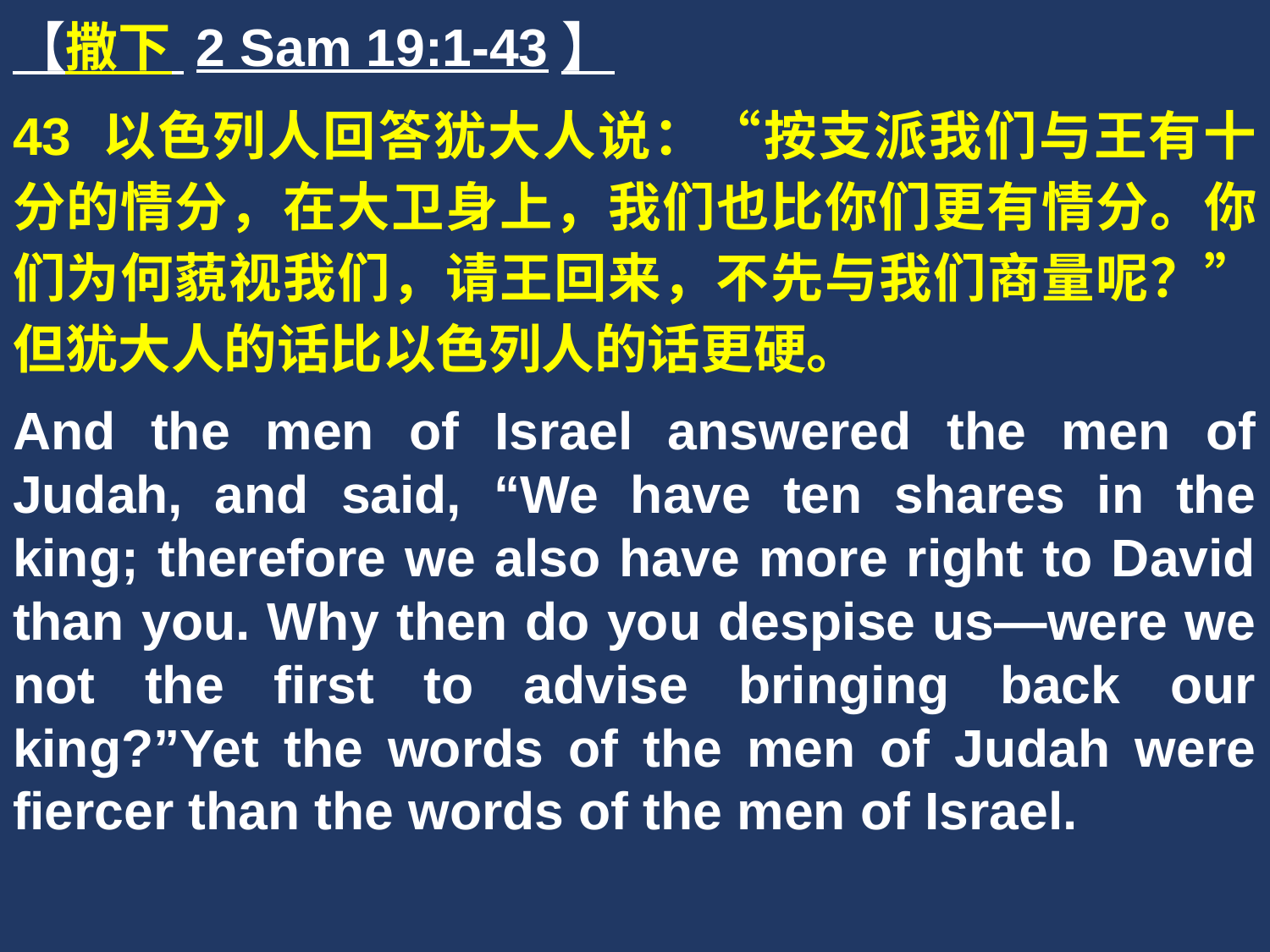

【撒下 2 Sam 19:1-43】
43 以色列人回答犹大人说：“按支派我们与王有十分的情分，在大卫身上，我们也比你们更有情分。你们为何藐视我们，请王回来，不先与我们商量呢？”但犹大人的话比以色列人的话更硬。
And the men of Israel answered the men of Judah, and said, “We have ten shares in the king; therefore we also have more right to David than you. Why then do you despise us—were we not the first to advise bringing back our king?”Yet the words of the men of Judah were fiercer than the words of the men of Israel.